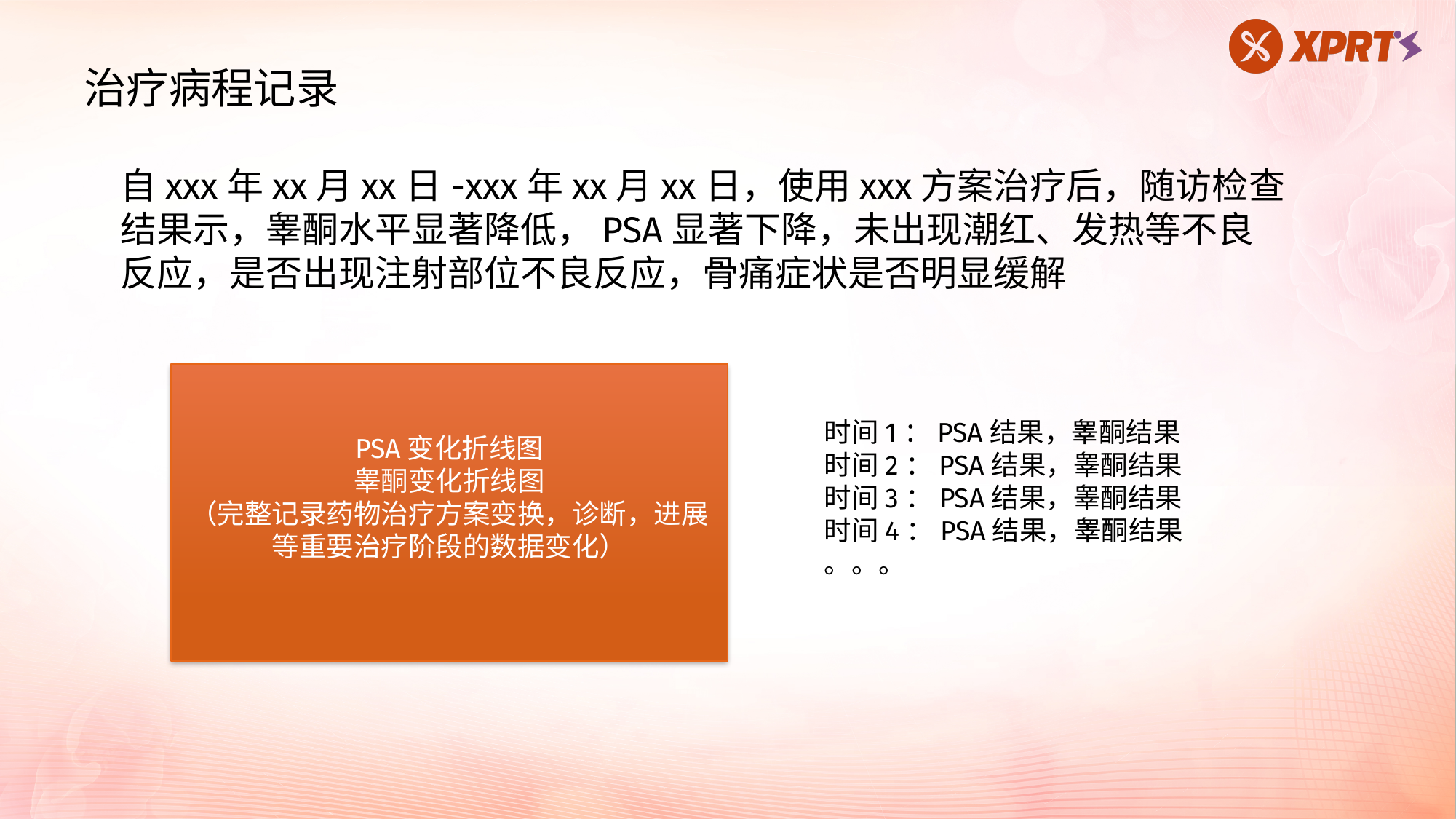

治疗病程记录
自xxx年xx月xx日-xxx年xx月xx日，使用xxx方案治疗后，随访检查结果示，睾酮水平显著降低，PSA显著下降，未出现潮红、发热等不良反应，是否出现注射部位不良反应，骨痛症状是否明显缓解
PSA变化折线图
睾酮变化折线图
（完整记录药物治疗方案变换，诊断，进展等重要治疗阶段的数据变化）

时间1：PSA结果，睾酮结果
时间2：PSA结果，睾酮结果
时间3：PSA结果，睾酮结果
时间4：PSA结果，睾酮结果
。。。